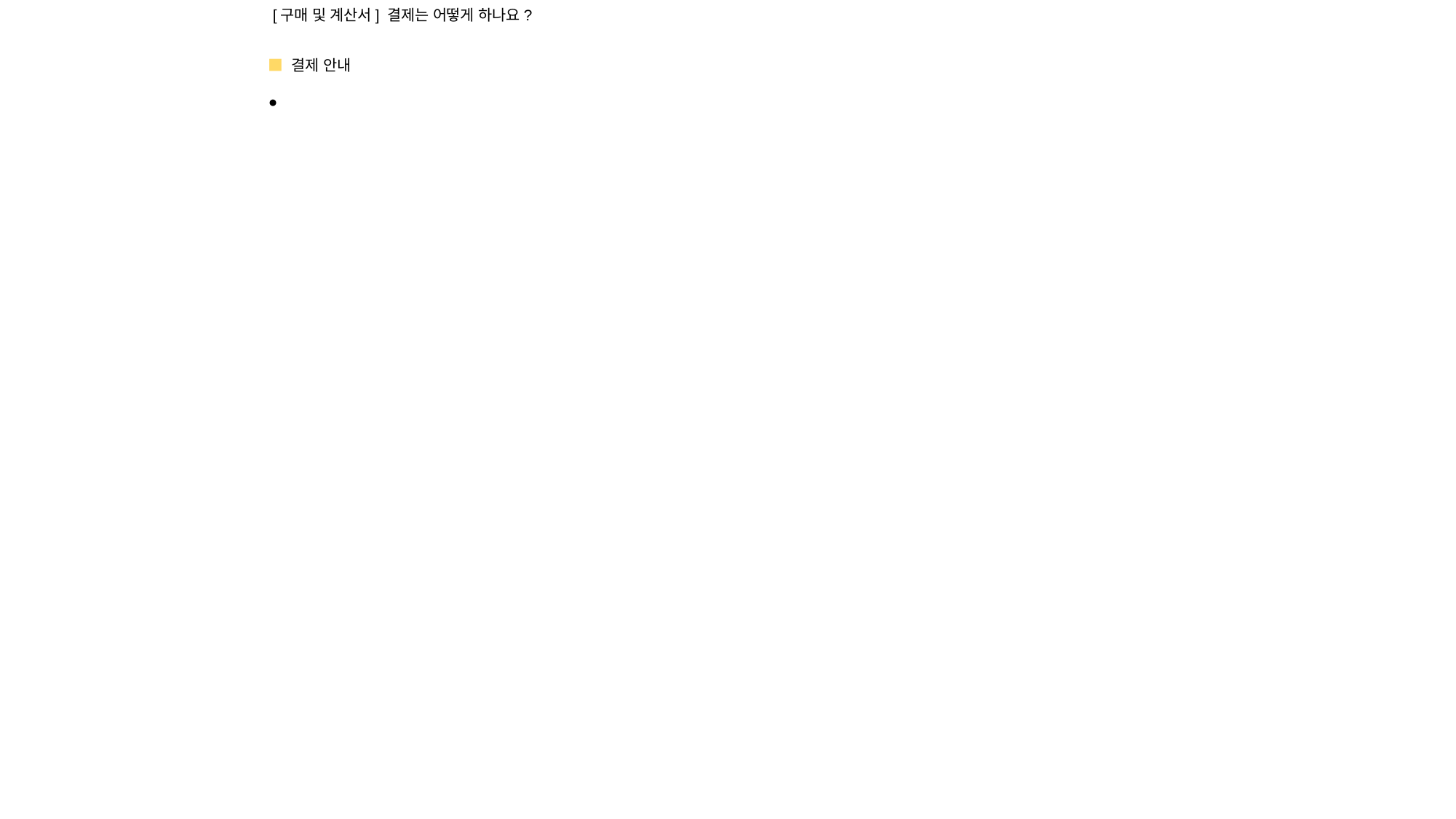

[구매 및 계산서] 결제는 어떻게 하나요?
■ 결제 안내

●